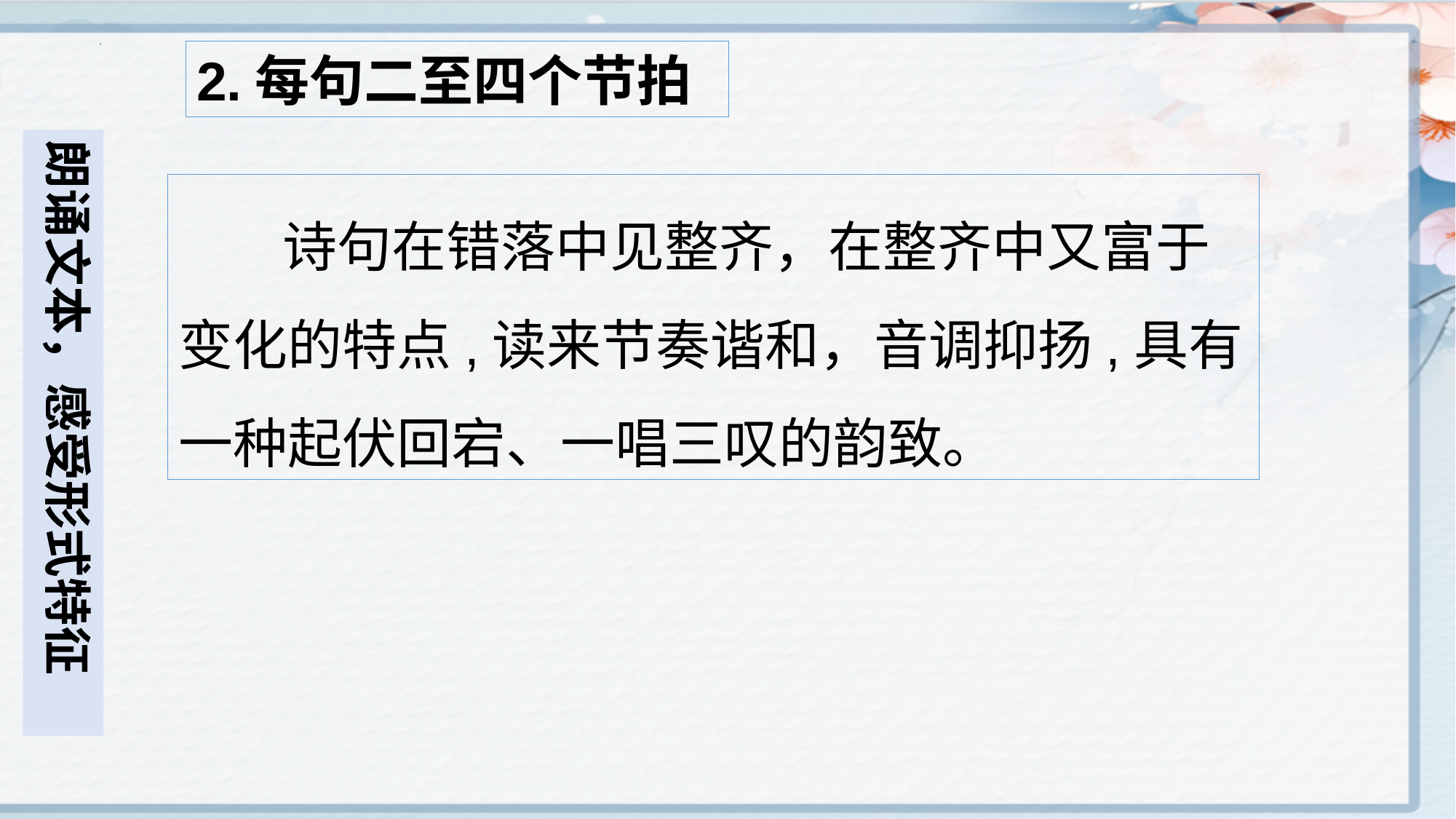

2.每句二至四个节拍
朗诵文本，感受形式特征
   诗句在错落中见整齐，在整齐中又富于变化的特点,读来节奏谐和，音调抑扬,具有一种起伏回宕、一唱三叹的韵致。